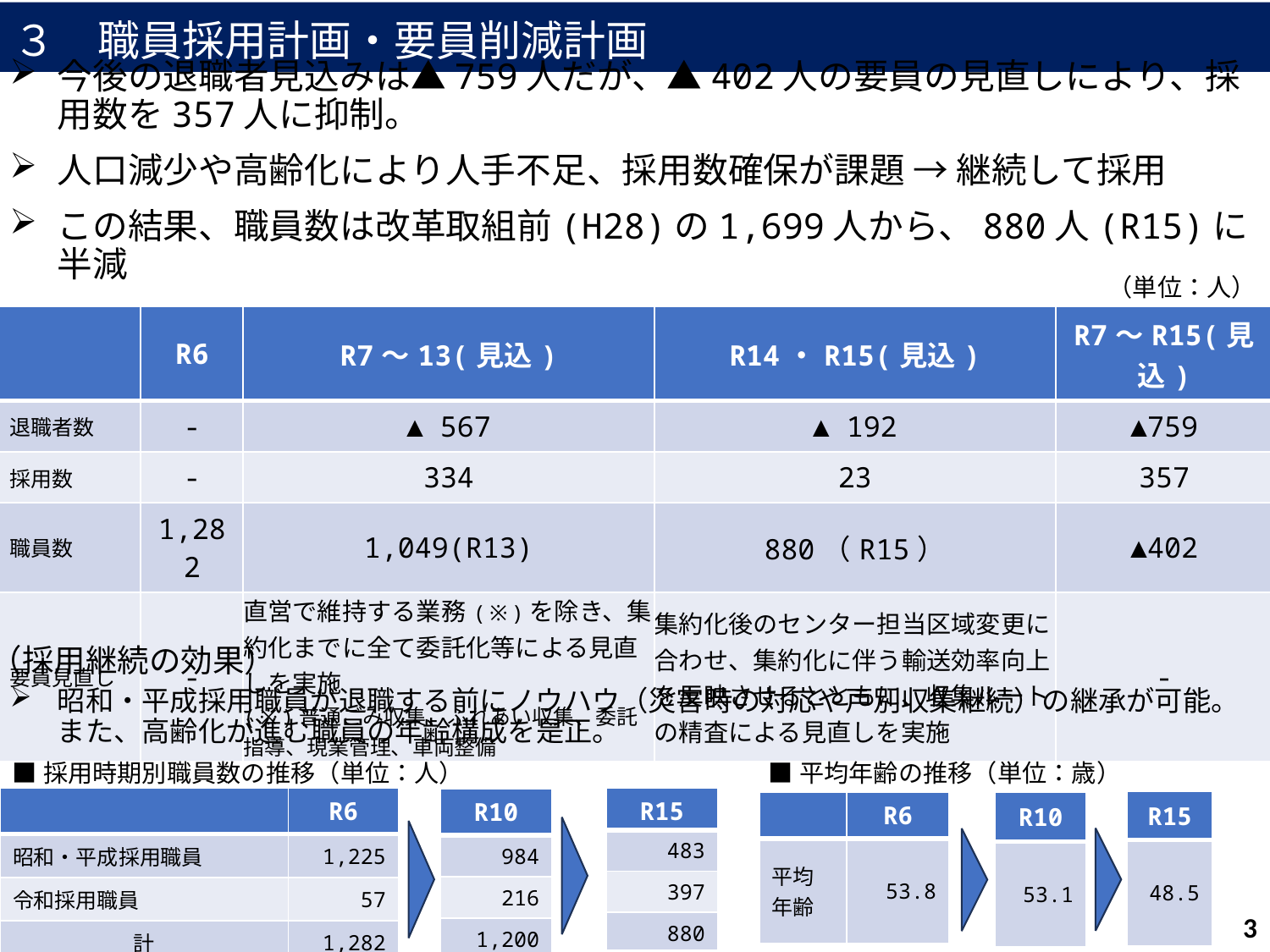

３　職員採用計画・要員削減計画
今後の退職者見込みは▲759人だが、▲402人の要員の見直しにより、採用数を357人に抑制。
人口減少や高齢化により人手不足、採用数確保が課題 → 継続して採用
この結果、職員数は改革取組前(H28)の1,699人から、880人(R15)に半減
（単位：人）
|  | R6 | R7～13(見込) | R14・R15(見込) | R7～R15(見込) |
| --- | --- | --- | --- | --- |
| 退職者数 | - | ▲ 567 | ▲ 192 | ▲759 |
| 採用数 | - | 334 | 23 | 357 |
| 職員数 | 1,282 | 1,049(R13) | 880（R15） | ▲402 |
| 要員見直し | - | 直営で維持する業務(※)を除き、集約化までに全て委託化等による見直しを実施 (※)普通ごみ収集、ふれあい収集、委託指導、現業管理、車両整備 | 集約化後のセンター担当区域変更に合わせ、集約化に伴う輸送効率向上を反映させるとともに、収集ルートの精査による見直しを実施 | - |
（採用継続の効果）
昭和・平成採用職員が退職する前にノウハウ（災害時の対応や戸別収集継続）の継承が可能。また、高齢化が進む職員の年齢構成を是正。
■採用時期別職員数の推移（単位：人）
■平均年齢の推移（単位：歳）
|  | R6 |
| --- | --- |
| 昭和・平成採用職員 | 1,225 |
| 令和採用職員 | 57 |
| 計 | 1,282 |
| R15 |
| --- |
| 483 |
| 397 |
| 880 |
| R10 |
| --- |
| 984 |
| 216 |
| 1,200 |
| R15 |
| --- |
| 48.5 |
|  | R6 |
| --- | --- |
| 平均 年齢 | 53.8 |
| R10 |
| --- |
| 53.1 |

3